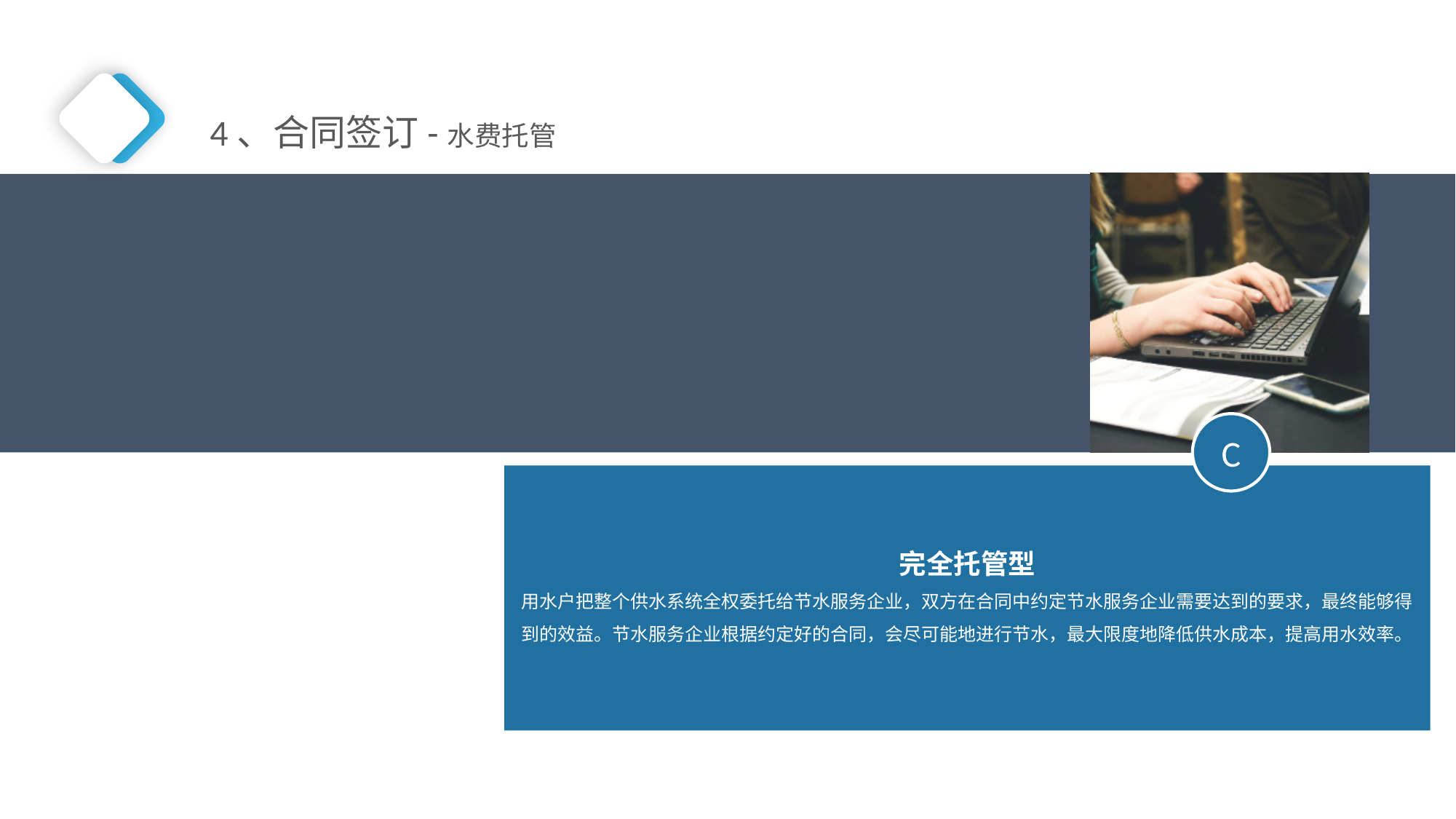

4、合同签订-水费托管

C

完全托管型
用水户把整个供水系统全权委托给节水服务企业，双方在合同中约定节水服务企业需要达到的要求，最终能够得到的效益。节水服务企业根据约定好的合同，会尽可能地进行节水，最大限度地降低供水成本，提高用水效率。